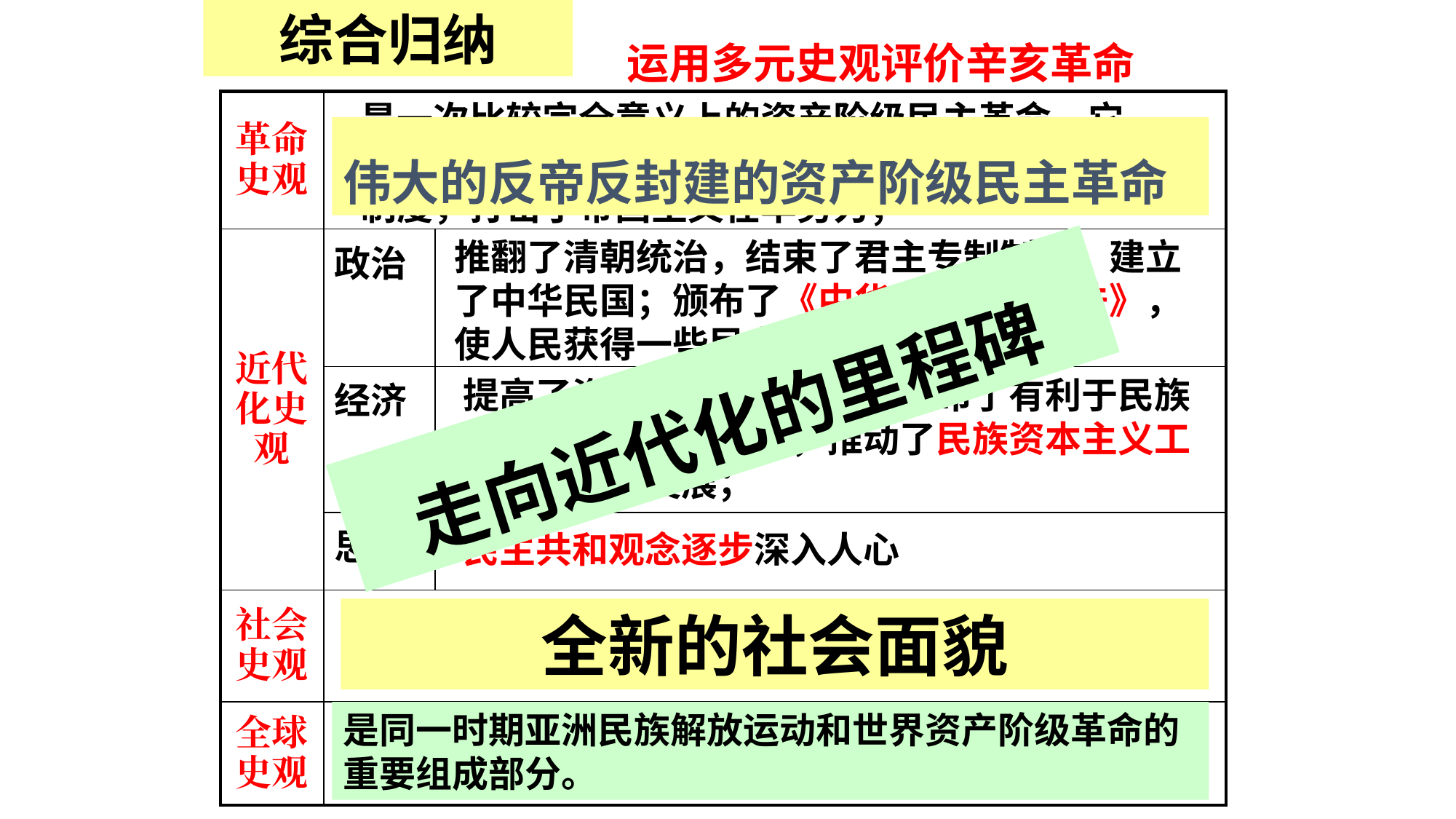

综合归纳
运用多元史观评价辛亥革命
| 革命 史观 |  |  |
| --- | --- | --- |
| 近代化史观 | 政治 |  |
|  | 经济 |  |
|  | 思想 |  |
| 社会 史观 |  |  |
| 全球 史观 |  |  |
是一次比较完全意义上的资产阶级民主革命，它
推翻了清朝的统治，结束了两千多年的君主专制
制度，打击了帝国主义在华势力；
伟大的反帝反封建的资产阶级民主革命
推翻了清朝统治，结束了君主专制制度，建立
了中华民国；颁布了《中华民国临时约法》，
使人民获得一些民主权利和自由；
走向近代化的里程碑
提高了资产阶级政治地位，颁布了有利于民族
工业发展的法令措施，推动了民族资本主义工业的进一步发展；
民主共和观念逐步深入人心
废除了一些陈规陋习，一定程度上推动了近代物质
生活和礼仪习俗的变革；
全新的社会面貌
是同一时期亚洲民族解放运动和世界资产阶级革命的重要组成部分。